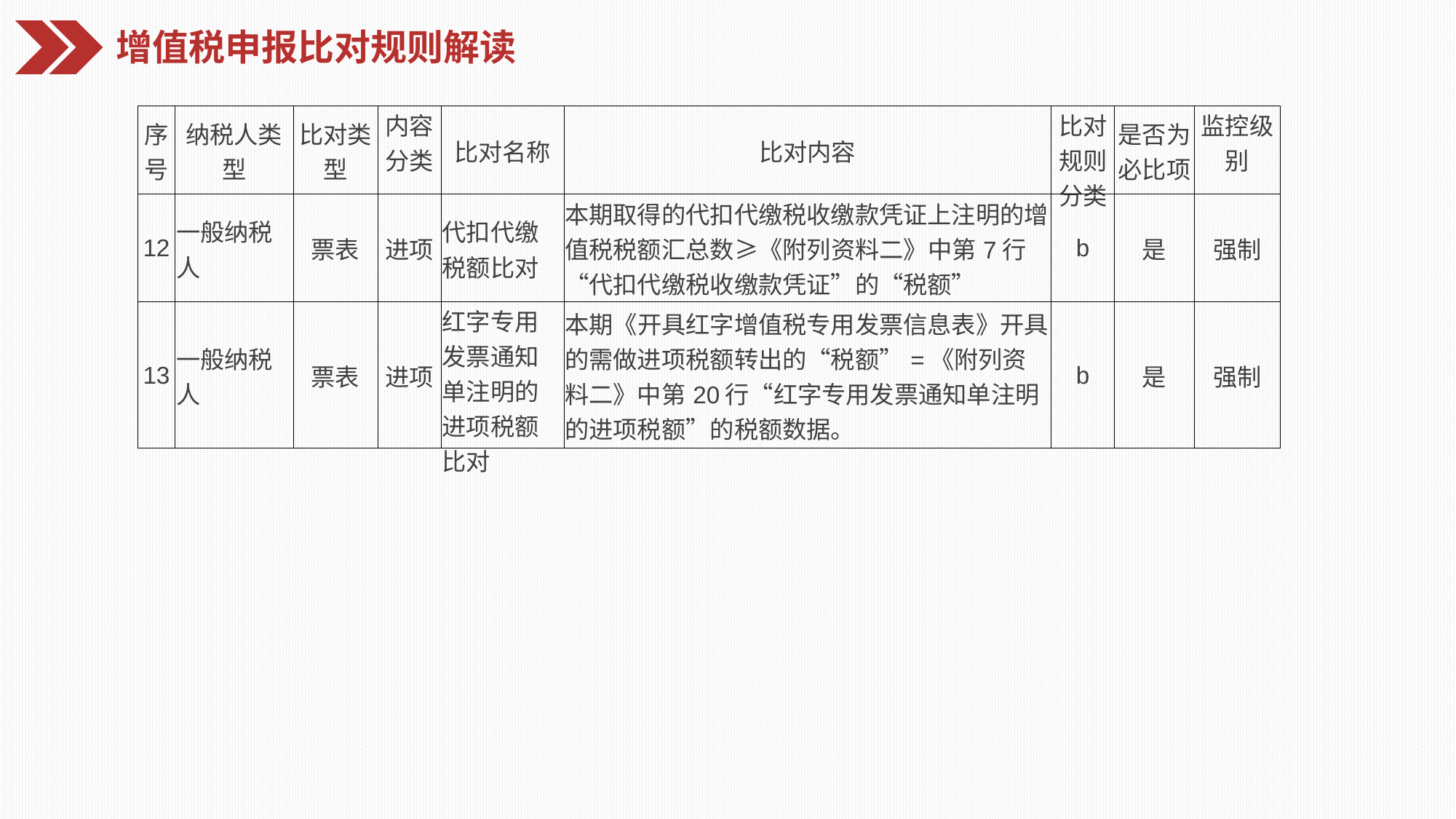

增值税申报比对规则解读

| 序号 | 纳税人类型 | 比对类型 | 内容分类 | 比对名称 | 比对内容 | 比对规则分类 | 是否为必比项 | 监控级别 |
| --- | --- | --- | --- | --- | --- | --- | --- | --- |
| 12 | 一般纳税人 | 票表 | 进项 | 代扣代缴税额比对 | 本期取得的代扣代缴税收缴款凭证上注明的增值税税额汇总数≥《附列资料二》中第7行“代扣代缴税收缴款凭证”的“税额” | b | 是 | 强制 |
| 13 | 一般纳税人 | 票表 | 进项 | 红字专用发票通知单注明的进项税额比对 | 本期《开具红字增值税专用发票信息表》开具的需做进项税额转出的“税额”=《附列资料二》中第20行“红字专用发票通知单注明的进项税额”的税额数据。 | b | 是 | 强制 |